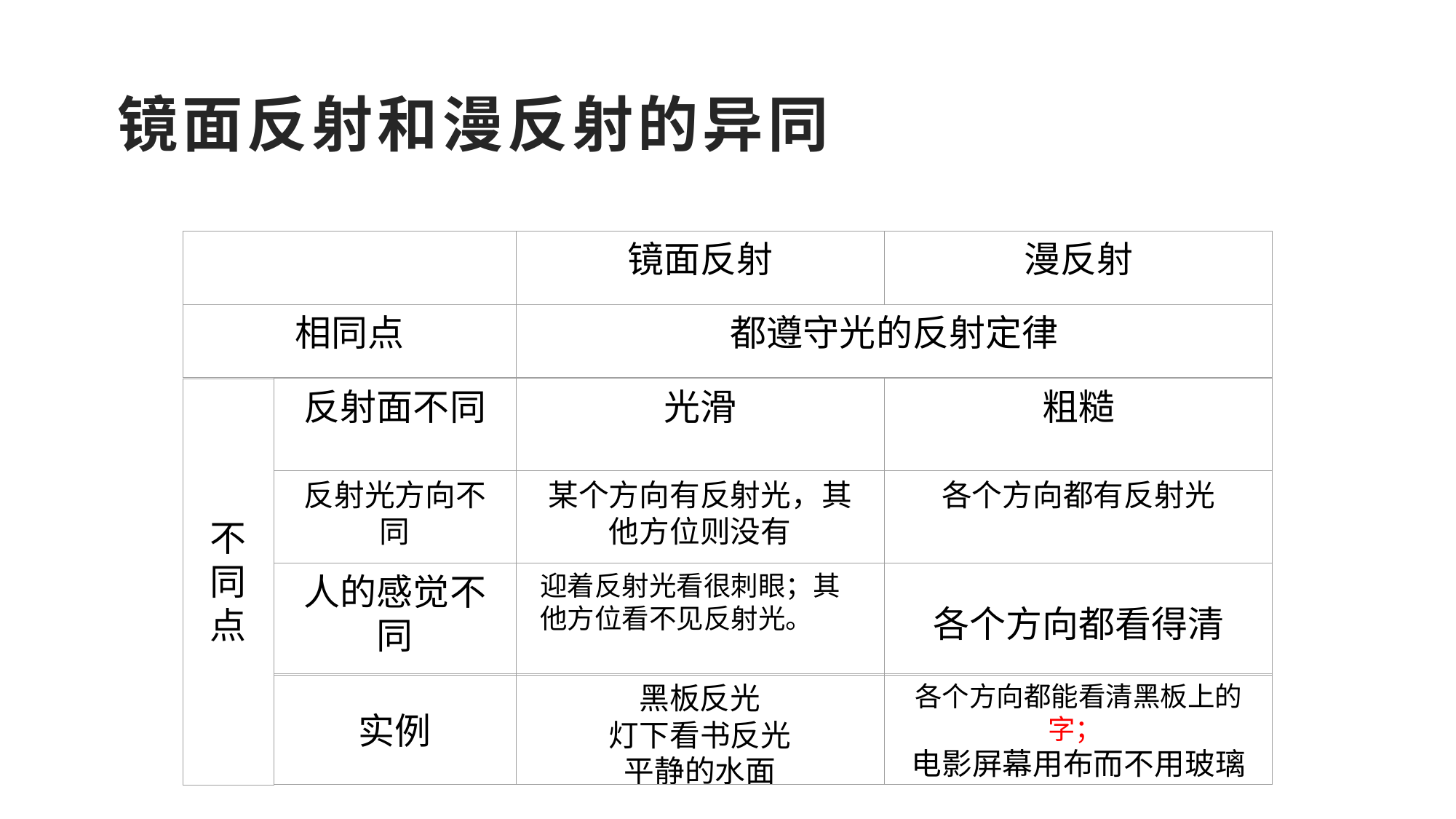

# 镜面反射和漫反射的异同

镜面反射

漫反射

相同点

都遵守光的反射定律

不同点

反射面不同

光滑

粗糙

反射光方向不同

某个方向有反射光，其他方位则没有

各个方向都有反射光

人的感觉不同

迎着反射光看很刺眼；其他方位看不见反射光。

各个方向都看得清

实例

黑板反光
灯下看书反光
平静的水面

各个方向都能看清黑板上的字；
电影屏幕用布而不用玻璃